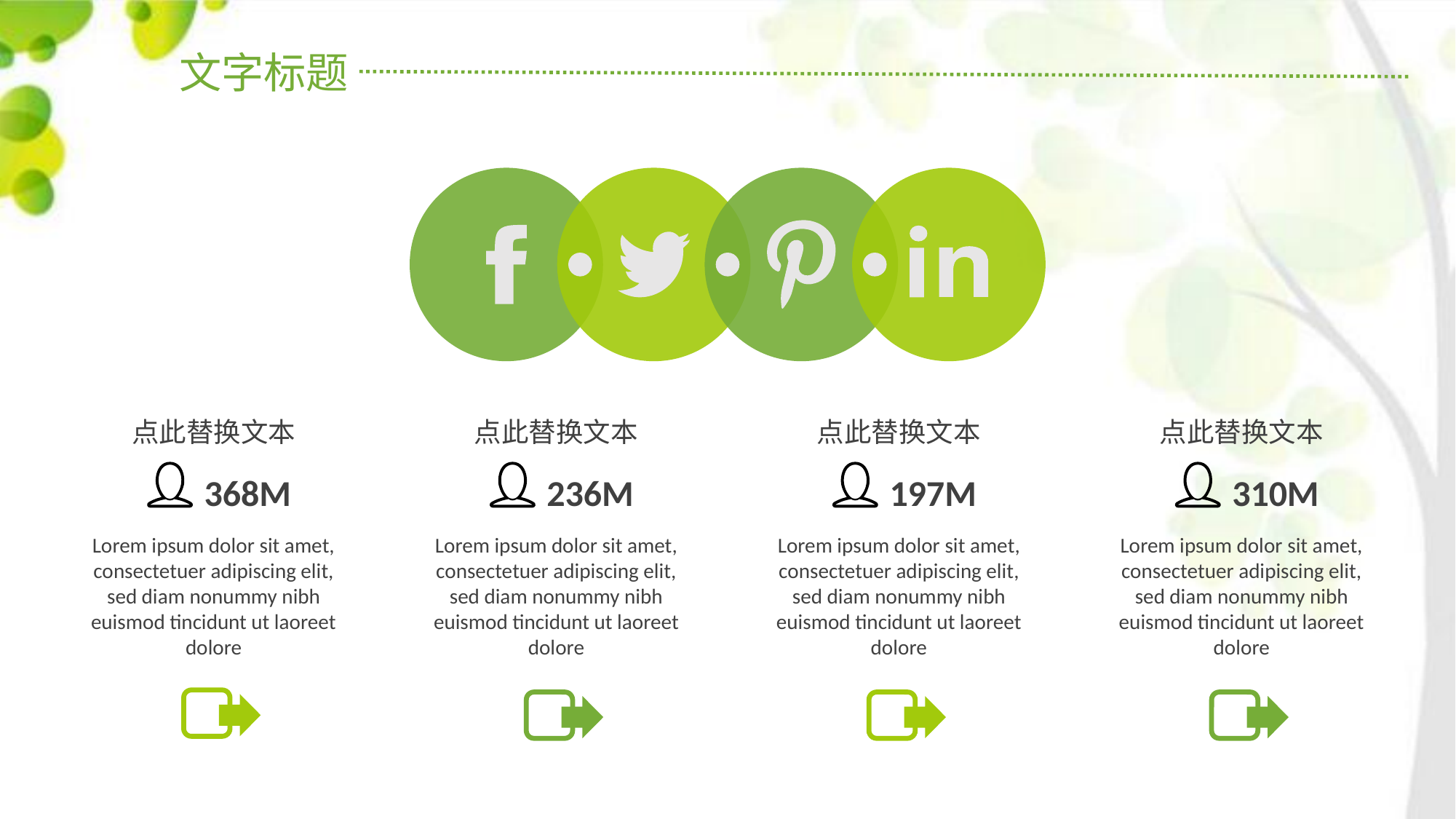

文字标题

点此替换文本
点此替换文本
点此替换文本
点此替换文本

236M
197M
310M
368M
Lorem ipsum dolor sit amet, consectetuer adipiscing elit, sed diam nonummy nibh euismod tincidunt ut laoreet dolore
Lorem ipsum dolor sit amet, consectetuer adipiscing elit, sed diam nonummy nibh euismod tincidunt ut laoreet dolore
Lorem ipsum dolor sit amet, consectetuer adipiscing elit, sed diam nonummy nibh euismod tincidunt ut laoreet dolore
Lorem ipsum dolor sit amet, consectetuer adipiscing elit, sed diam nonummy nibh euismod tincidunt ut laoreet dolore